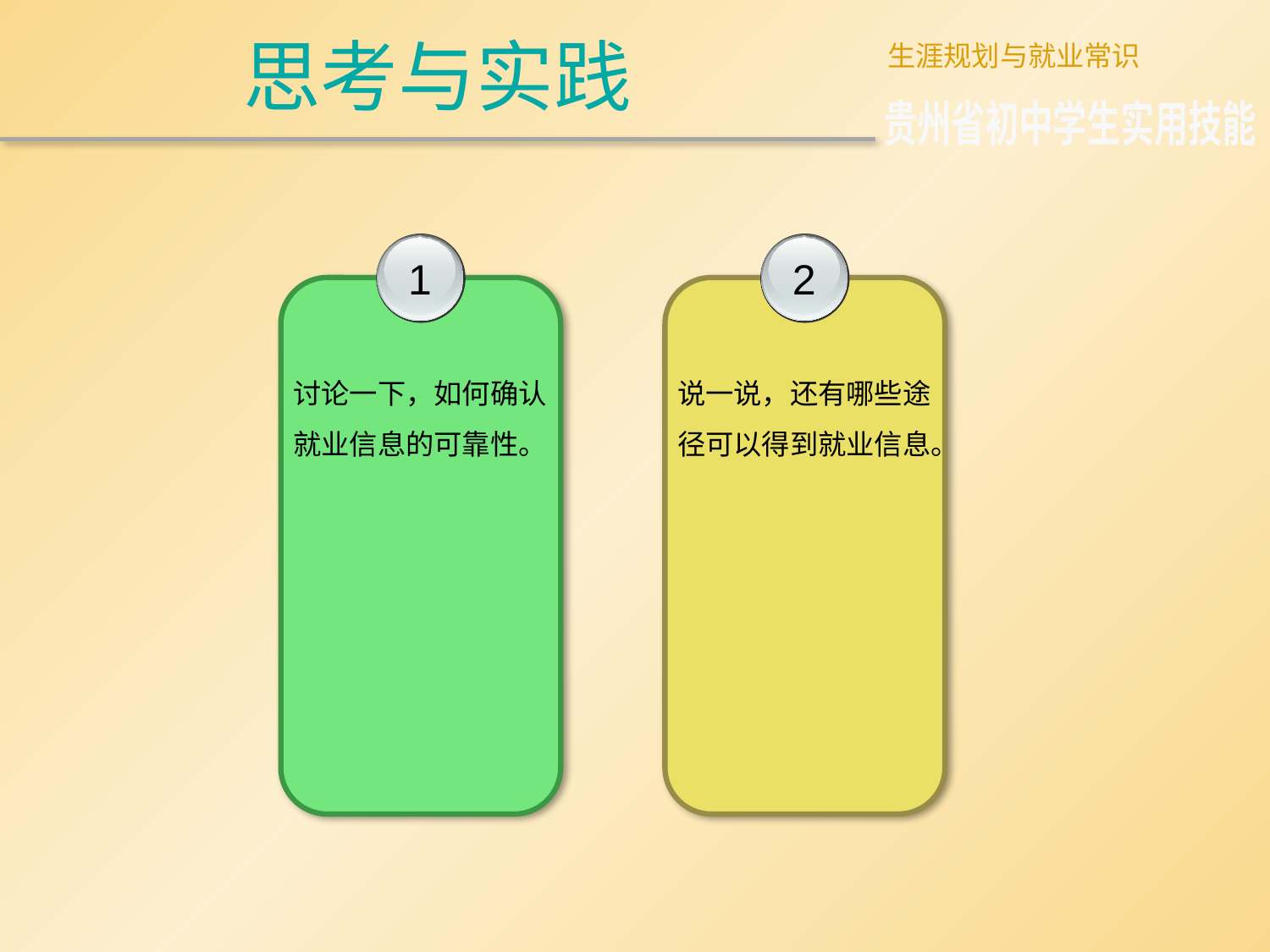

思考与实践
生涯规划与就业常识
贵州省初中学生实用技能

1

讨论一下，如何确认就业信息的可靠性。

2

说一说，还有哪些途径可以得到就业信息。